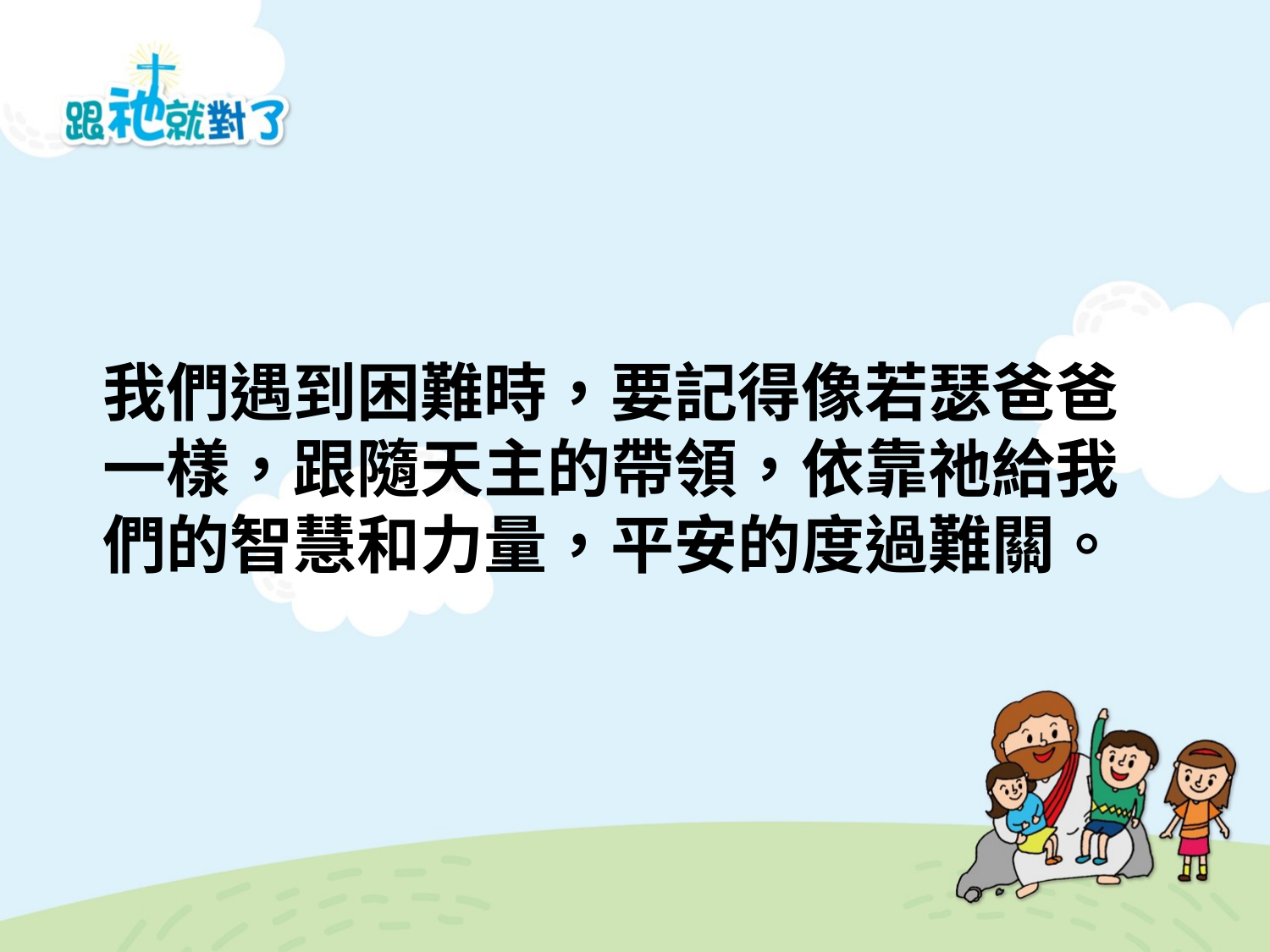

我們遇到困難時，要記得像若瑟爸爸一樣，跟隨天主的帶領，依靠祂給我們的智慧和力量，平安的度過難關。